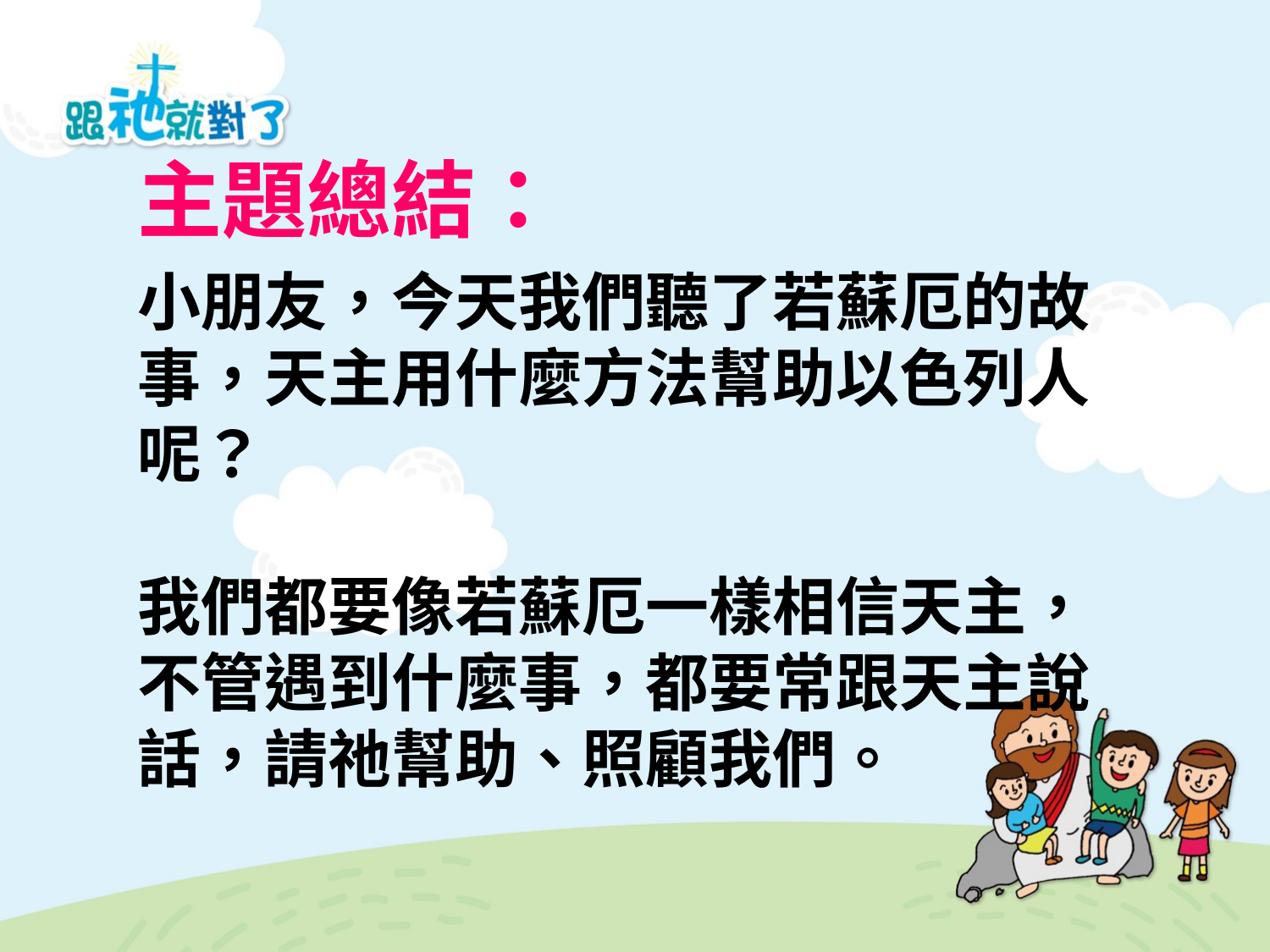

主題總結：
小朋友，今天我們聽了若蘇厄的故事，天主用什麼方法幫助以色列人呢？

我們都要像若蘇厄一樣相信天主，不管遇到什麼事，都要常跟天主說話，請祂幫助、照顧我們。